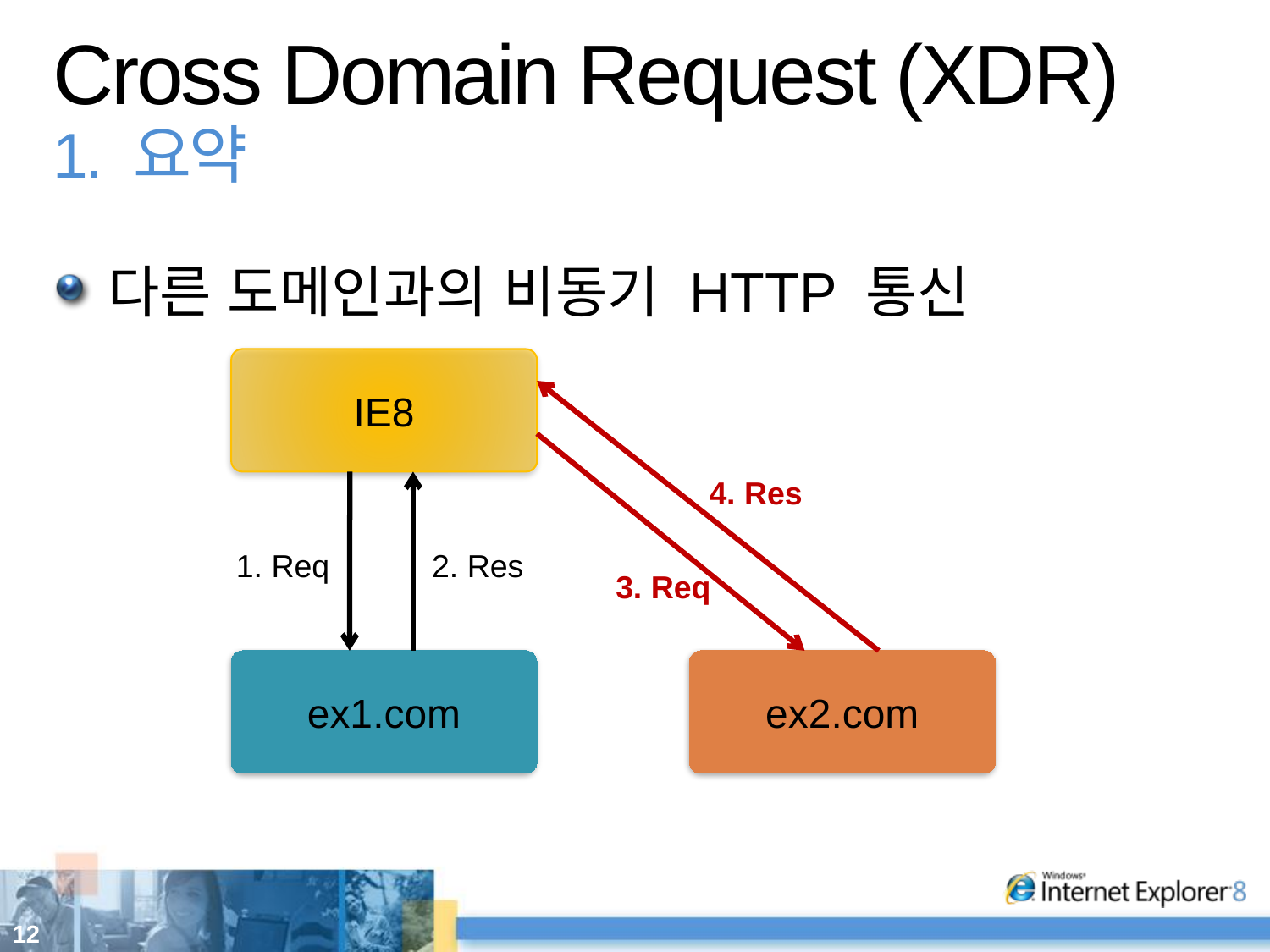

# Cross Domain Request (XDR) 1. 요약
다른 도메인과의 비동기 HTTP 통신
IE8
4. Res
1. Req
2. Res
3. Req
ex1.com
ex2.com